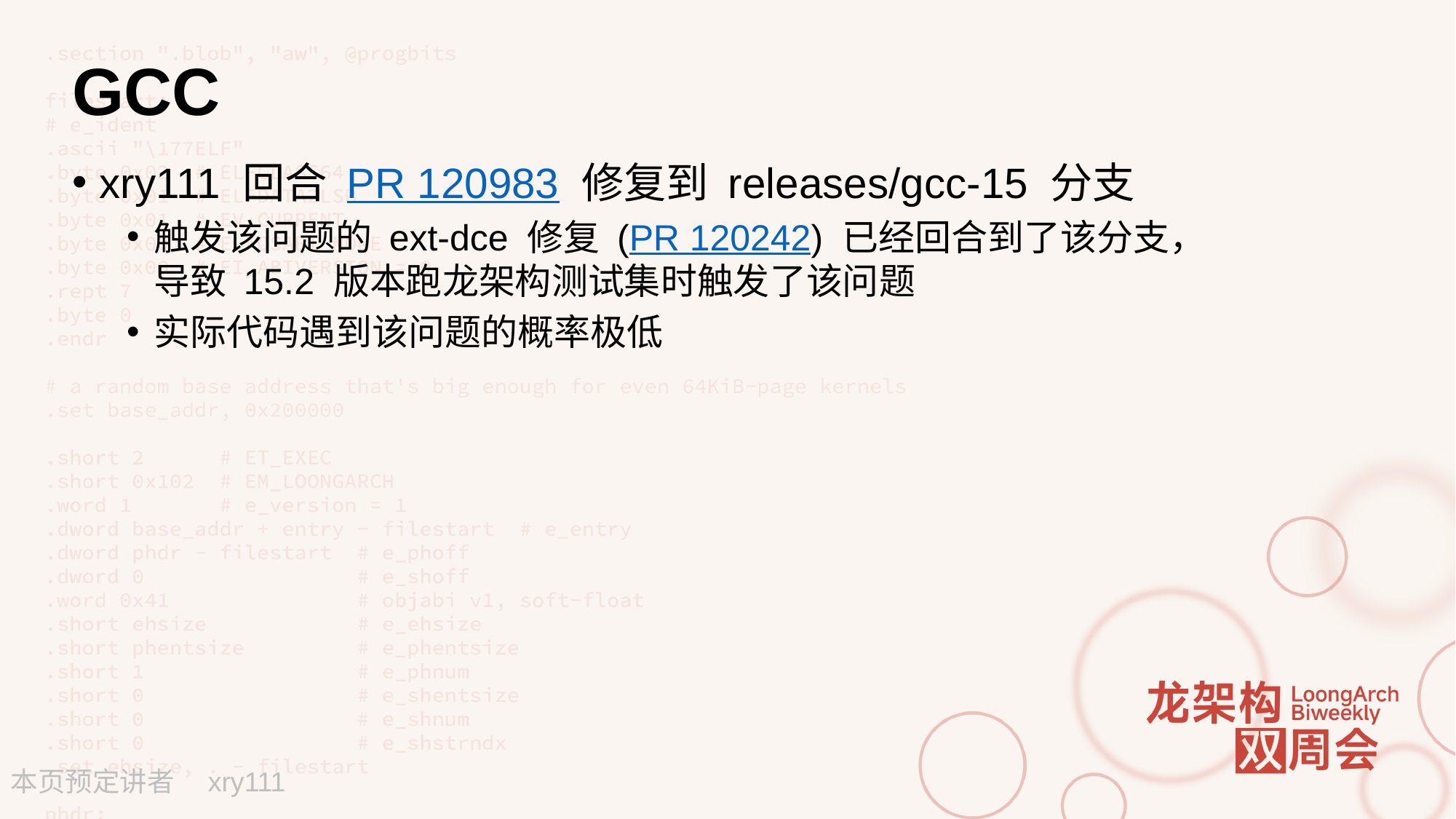

# GCC
xry111 回合 PR 120983 修复到 releases/gcc-15 分支
触发该问题的 ext-dce 修复 (PR 120242) 已经回合到了该分支，导致 15.2 版本跑龙架构测试集时触发了该问题
实际代码遇到该问题的概率极低
xry111